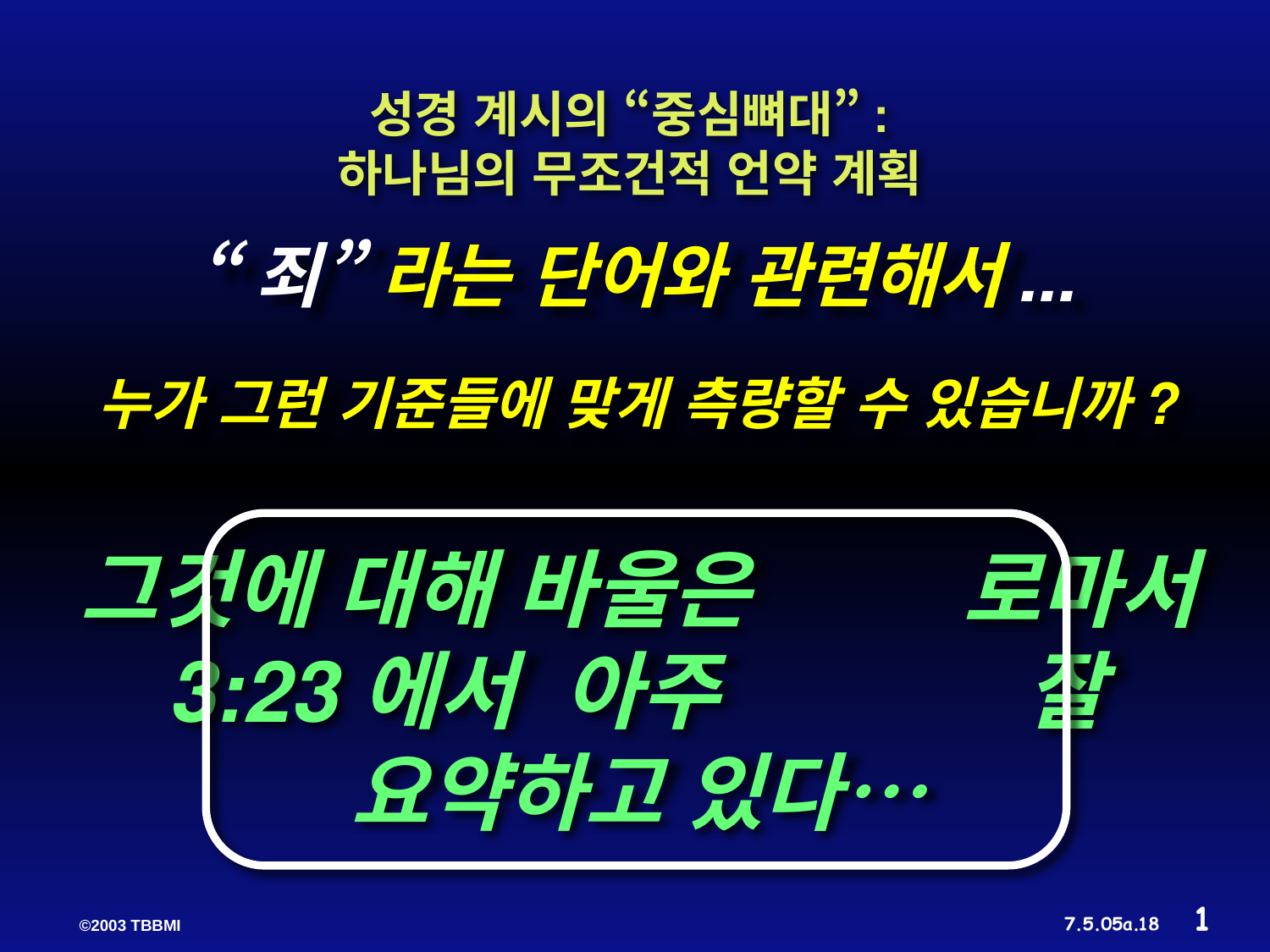

성경 계시의 “중심뼈대”:
하나님의 무조건적 언약 계획
“죄” 라는 단어와 관련해서...
누가 그런 기준들에 맞게 측량할 수 있습니까?

그것에 대해 바울은         로마서 3:23에서  아주             잘 요약하고 있다…

1
18